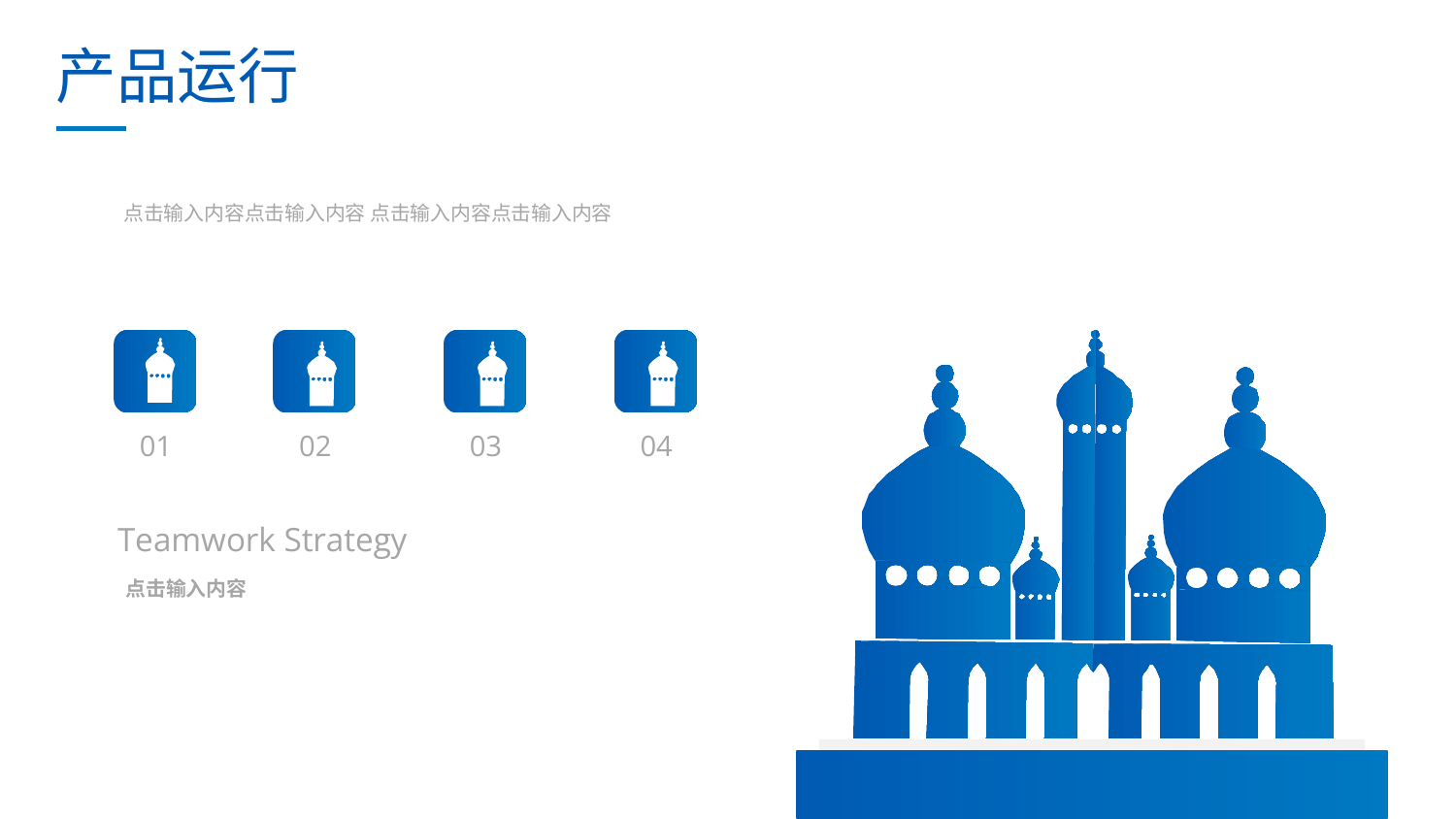

点击输入内容点击输入内容 点击输入内容点击输入内容

01

02

03

04

Teamwork Strategy
 点击输入内容